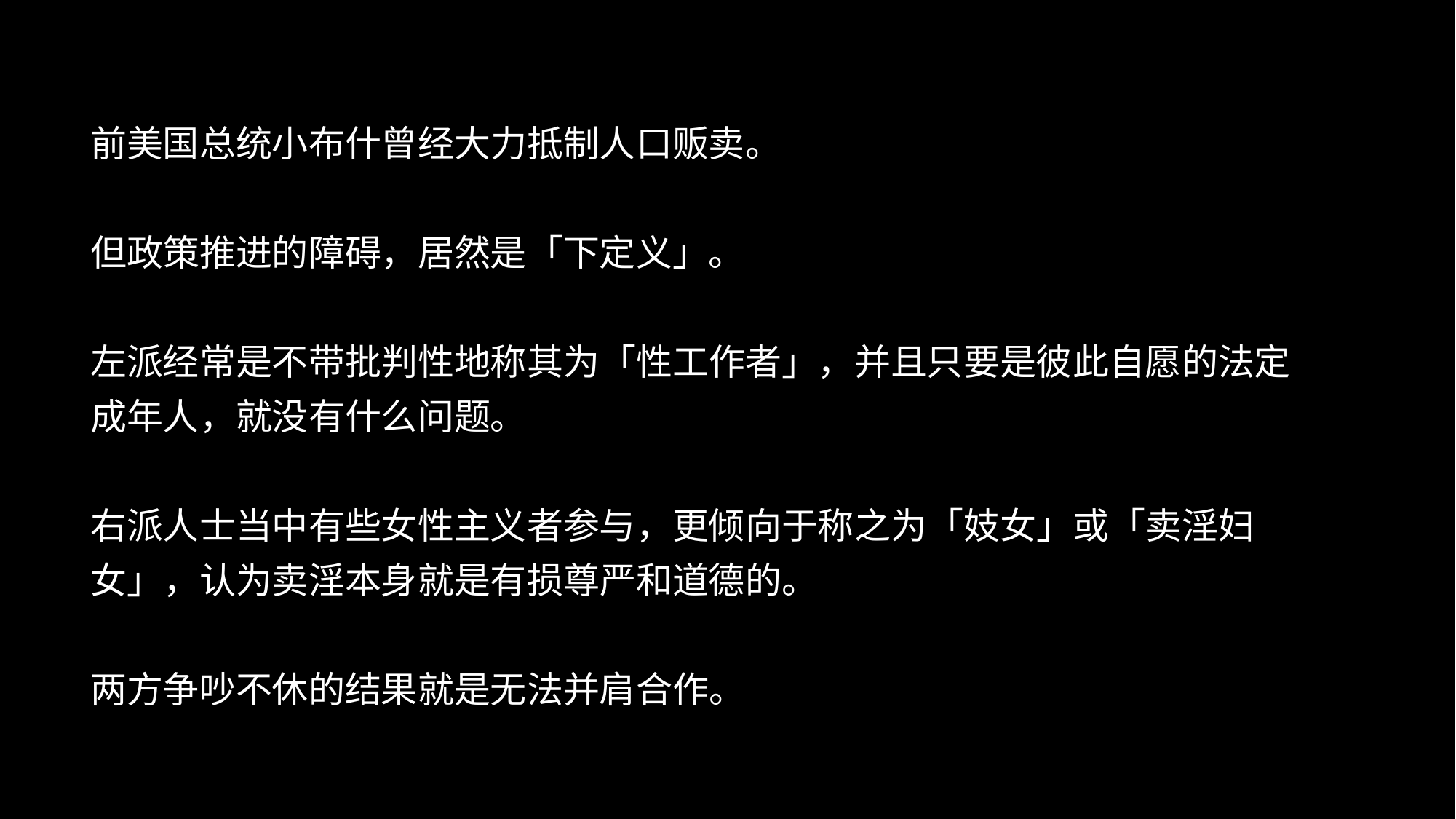

#
前美国总统小布什曾经大力抵制人口贩卖。

但政策推进的障碍，居然是「下定义」。

左派经常是不带批判性地称其为「性工作者」，并且只要是彼此自愿的法定成年人，就没有什么问题。

右派人士当中有些女性主义者参与，更倾向于称之为「妓女」或「卖淫妇女」，认为卖淫本身就是有损尊严和道德的。

两方争吵不休的结果就是无法并肩合作。